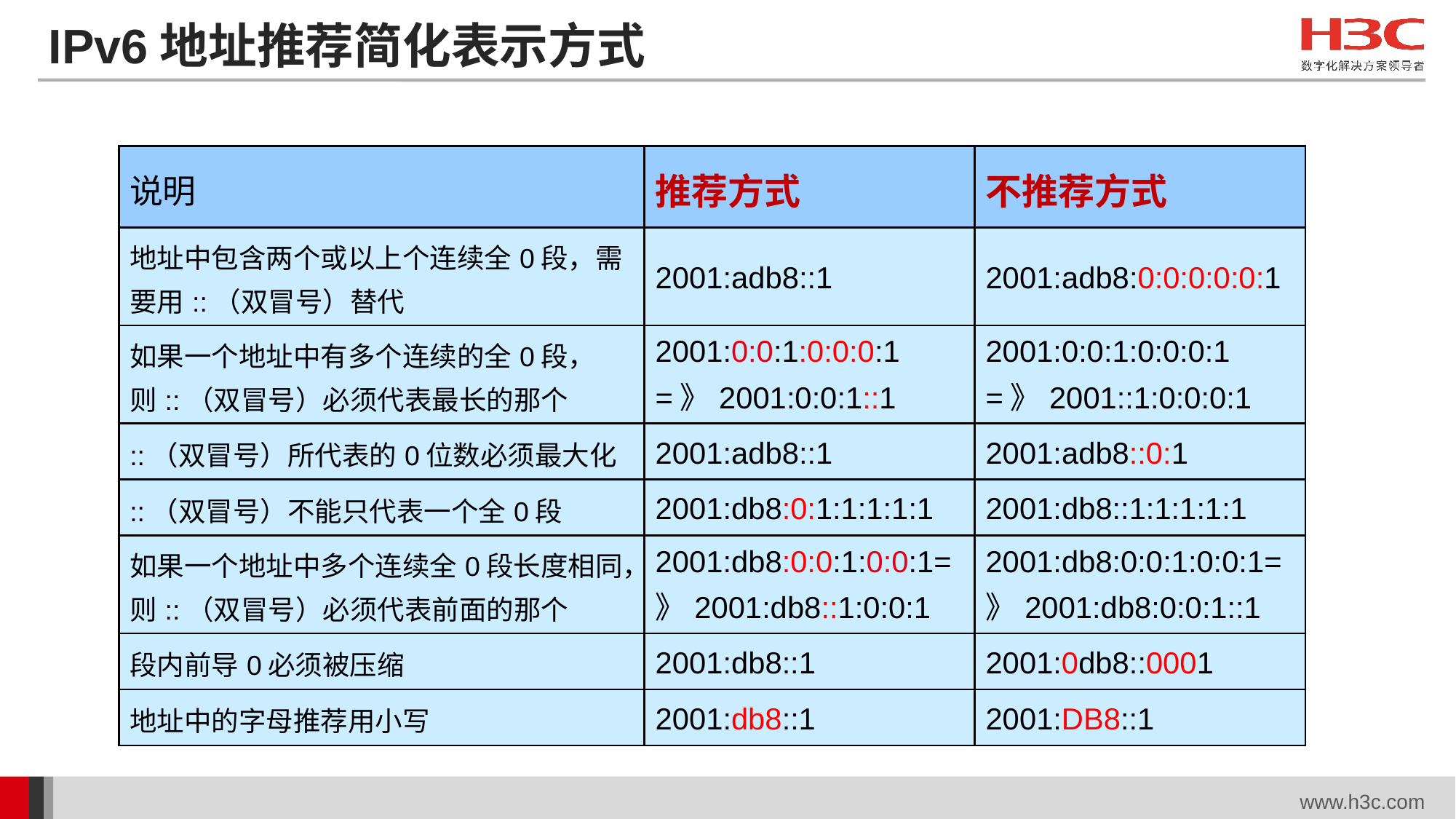

# IPv6地址推荐简化表示方式
| 说明 | 推荐方式 | 不推荐方式 |
| --- | --- | --- |
| 地址中包含两个或以上个连续全0段，需要用::（双冒号）替代 | 2001:adb8::1 | 2001:adb8:0:0:0:0:0:1 |
| 如果一个地址中有多个连续的全0段，则::（双冒号）必须代表最长的那个 | 2001:0:0:1:0:0:0:1 =》2001:0:0:1::1 | 2001:0:0:1:0:0:0:1 =》2001::1:0:0:0:1 |
| ::（双冒号）所代表的0位数必须最大化 | 2001:adb8::1 | 2001:adb8::0:1 |
| ::（双冒号）不能只代表一个全0段 | 2001:db8:0:1:1:1:1:1 | 2001:db8::1:1:1:1:1 |
| 如果一个地址中多个连续全0段长度相同，则::（双冒号）必须代表前面的那个 | 2001:db8:0:0:1:0:0:1=》2001:db8::1:0:0:1 | 2001:db8:0:0:1:0:0:1=》2001:db8:0:0:1::1 |
| 段内前导0必须被压缩 | 2001:db8::1 | 2001:0db8::0001 |
| 地址中的字母推荐用小写 | 2001:db8::1 | 2001:DB8::1 |